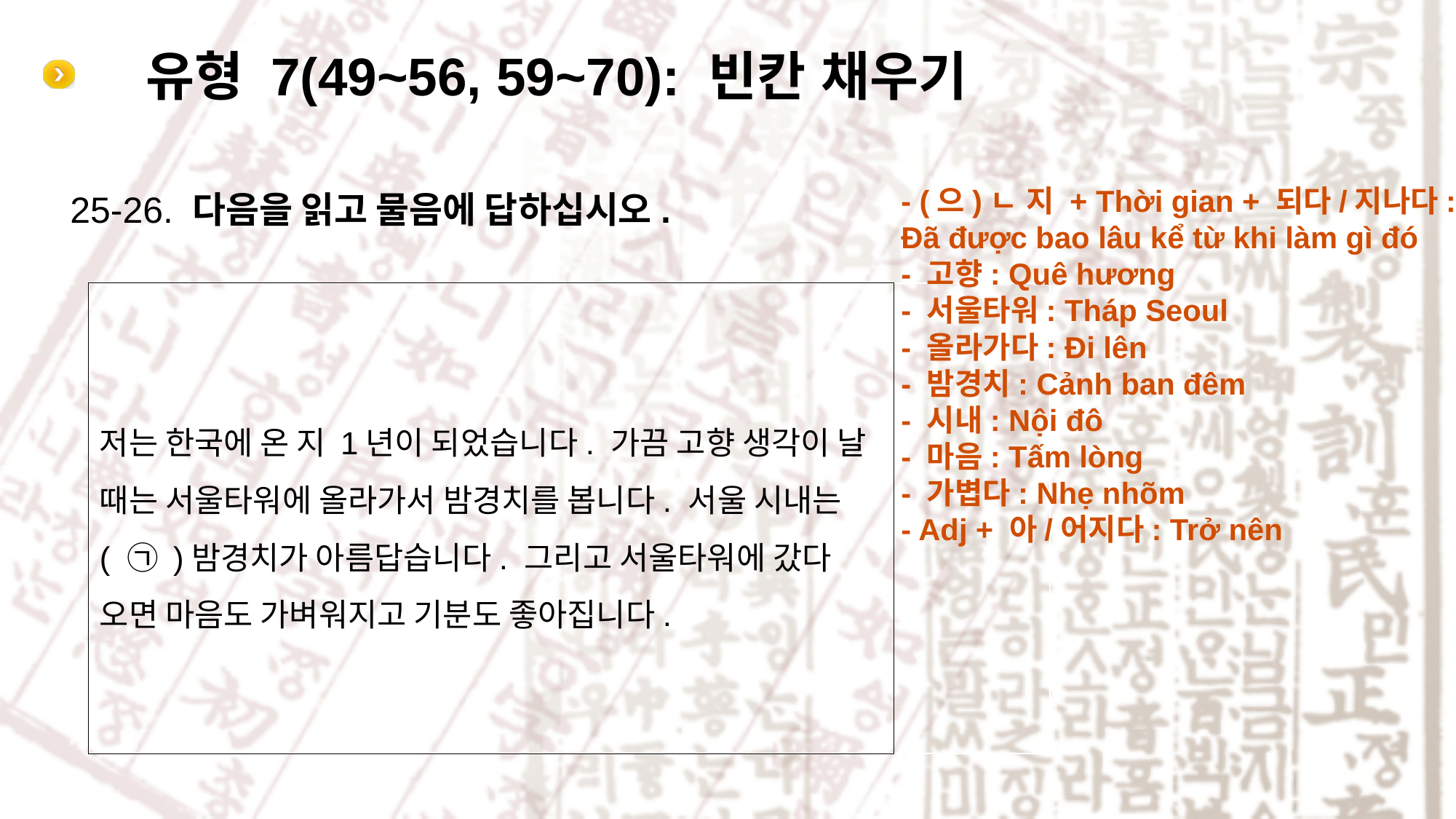

# 유형 7(49~56, 59~70): 빈칸 채우기
25-26. 다음을 읽고 물음에 답하십시오.
- (으)ㄴ 지 + Thời gian + 되다/지나다:
Đã được bao lâu kể từ khi làm gì đó
- 고향: Quê hương
- 서울타워: Tháp Seoul
- 올라가다: Đi lên
- 밤경치: Cảnh ban đêm
- 시내: Nội đô
- 마음: Tấm lòng
- 가볍다: Nhẹ nhõm
- Adj + 아/어지다: Trở nên
저는 한국에 온 지 1년이 되었습니다. 가끔 고향 생각이 날 때는 서울타워에 올라가서 밤경치를 봅니다. 서울 시내는 ( ㉠ )밤경치가 아름답습니다. 그리고 서울타워에 갔다 오면 마음도 가벼워지고 기분도 좋아집니다.